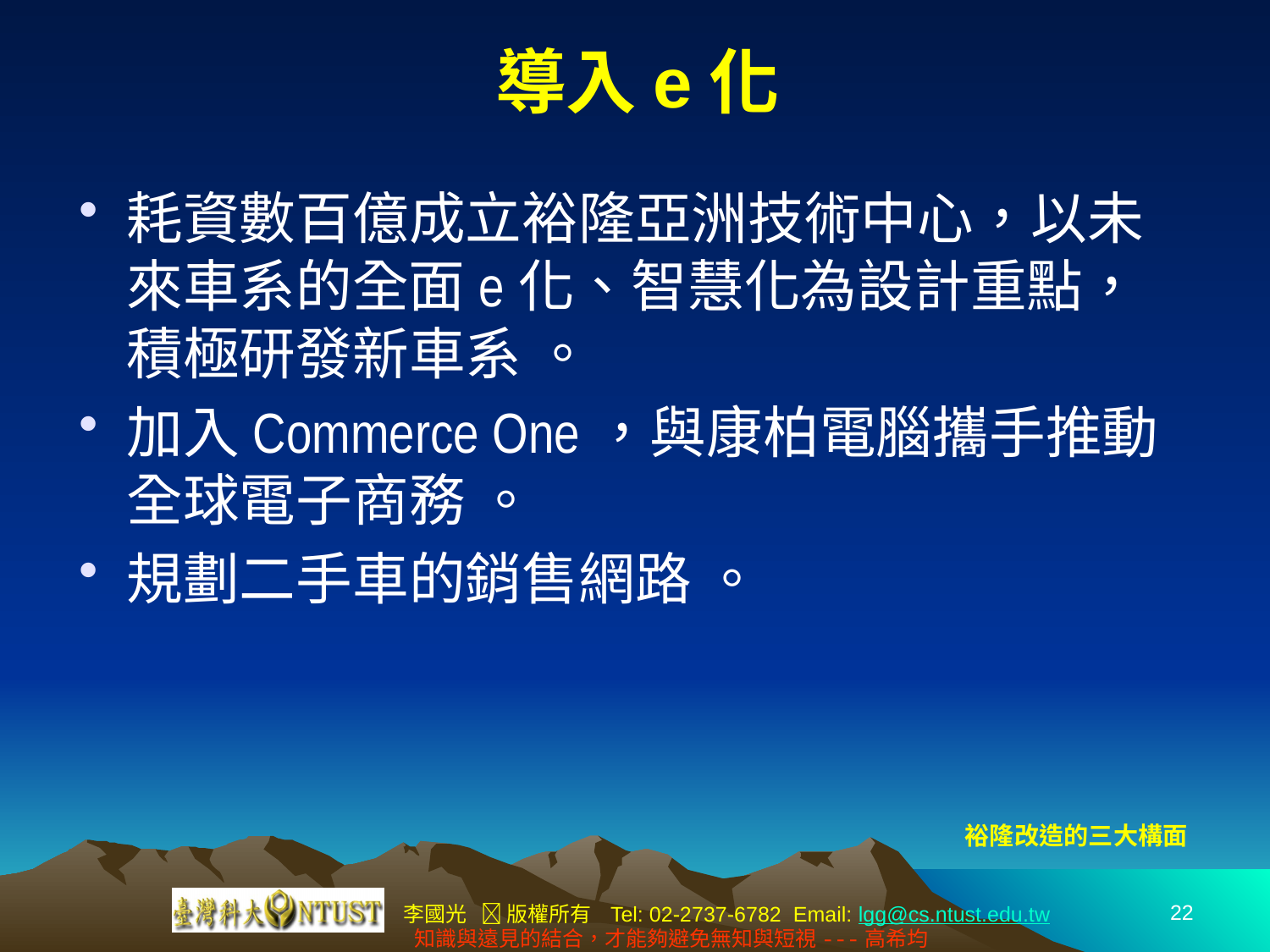

# 導入e化
耗資數百億成立裕隆亞洲技術中心，以未來車系的全面e化、智慧化為設計重點，積極研發新車系 。
加入Commerce One，與康柏電腦攜手推動全球電子商務 。
規劃二手車的銷售網路 。
裕隆改造的三大構面
22